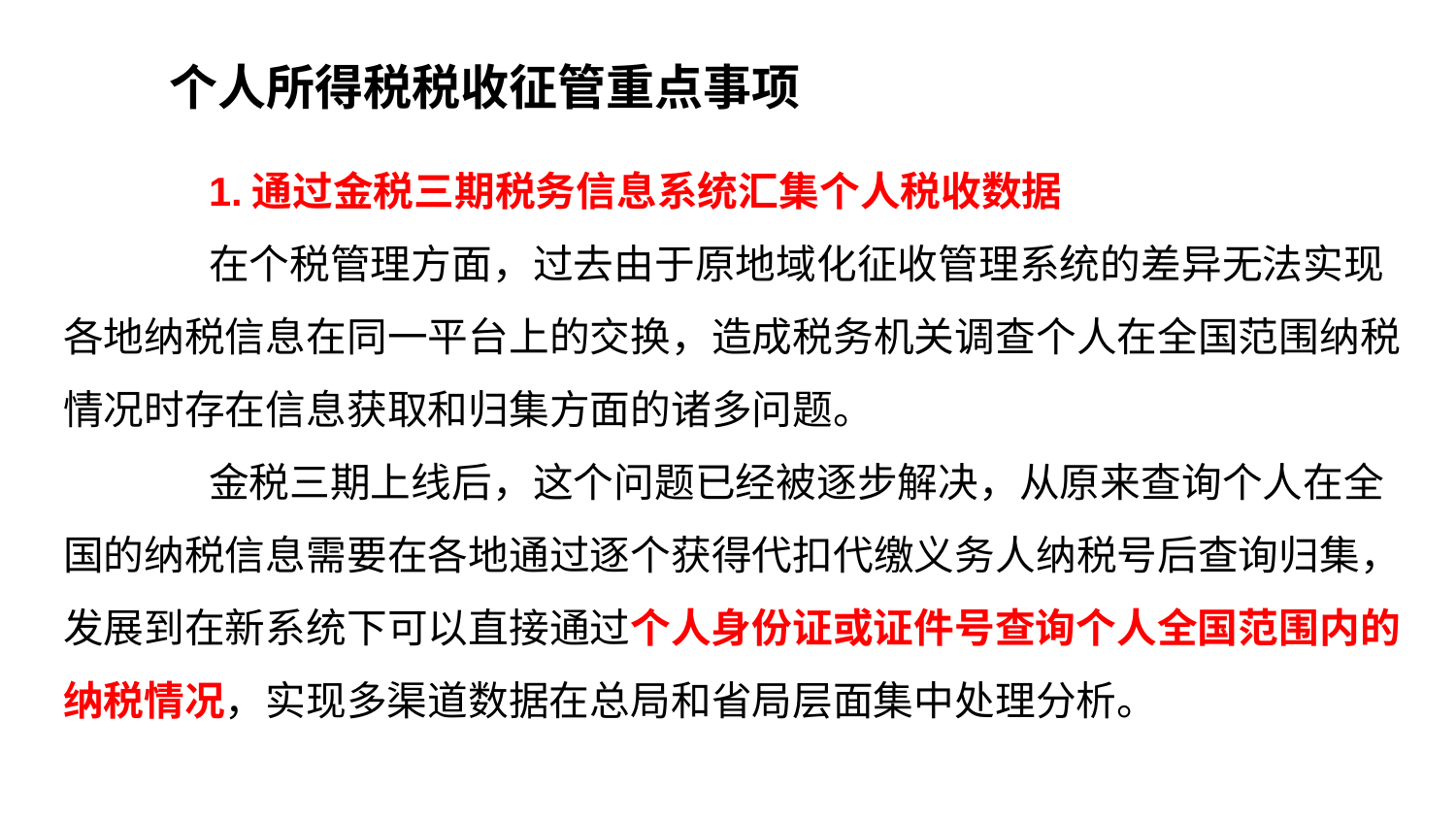

# 个人所得税税收征管重点事项
	1.通过金税三期税务信息系统汇集个人税收数据
	在个税管理方面，过去由于原地域化征收管理系统的差异无法实现各地纳税信息在同一平台上的交换，造成税务机关调查个人在全国范围纳税情况时存在信息获取和归集方面的诸多问题。
	金税三期上线后，这个问题已经被逐步解决，从原来查询个人在全国的纳税信息需要在各地通过逐个获得代扣代缴义务人纳税号后查询归集，发展到在新系统下可以直接通过个人身份证或证件号查询个人全国范围内的纳税情况，实现多渠道数据在总局和省局层面集中处理分析。